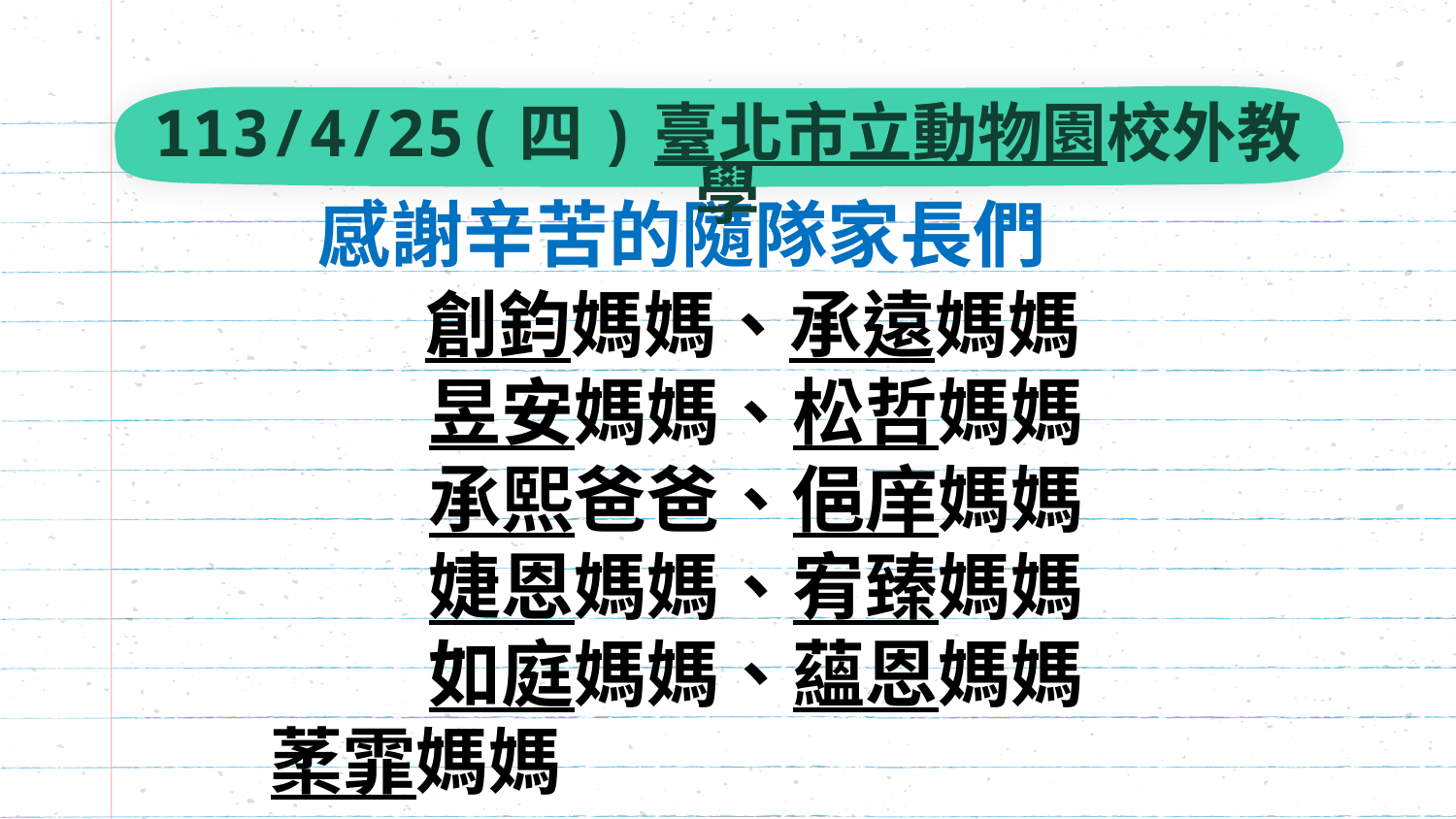

# 113/4/25(四)臺北市立動物園校外教學
感謝辛苦的隨隊家長們

 創鈞媽媽、承遠媽媽
 昱安媽媽、松哲媽媽
 承熙爸爸、俋庠媽媽
 婕恩媽媽、宥臻媽媽
 如庭媽媽、蘊恩媽媽
         葇霏媽媽